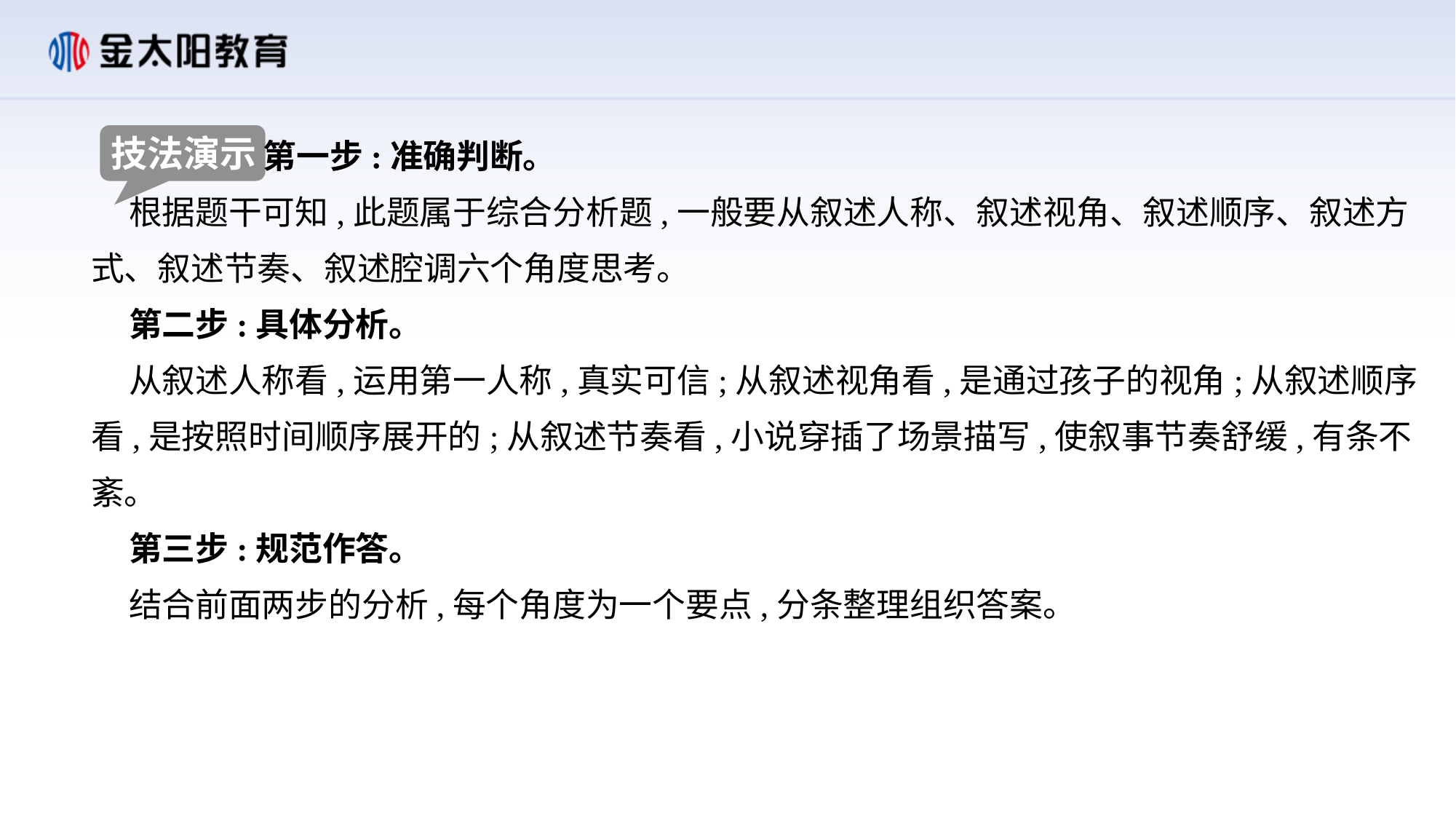

第一步:准确判断。
    根据题干可知,此题属于综合分析题,一般要从叙述人称、叙述视角、叙述顺序、叙述方式、叙述节奏、叙述腔调六个角度思考。
    第二步:具体分析。
    从叙述人称看,运用第一人称,真实可信;从叙述视角看,是通过孩子的视角;从叙述顺序看,是按照时间顺序展开的;从叙述节奏看,小说穿插了场景描写,使叙事节奏舒缓,有条不紊。
    第三步:规范作答。
    结合前面两步的分析,每个角度为一个要点,分条整理组织答案。